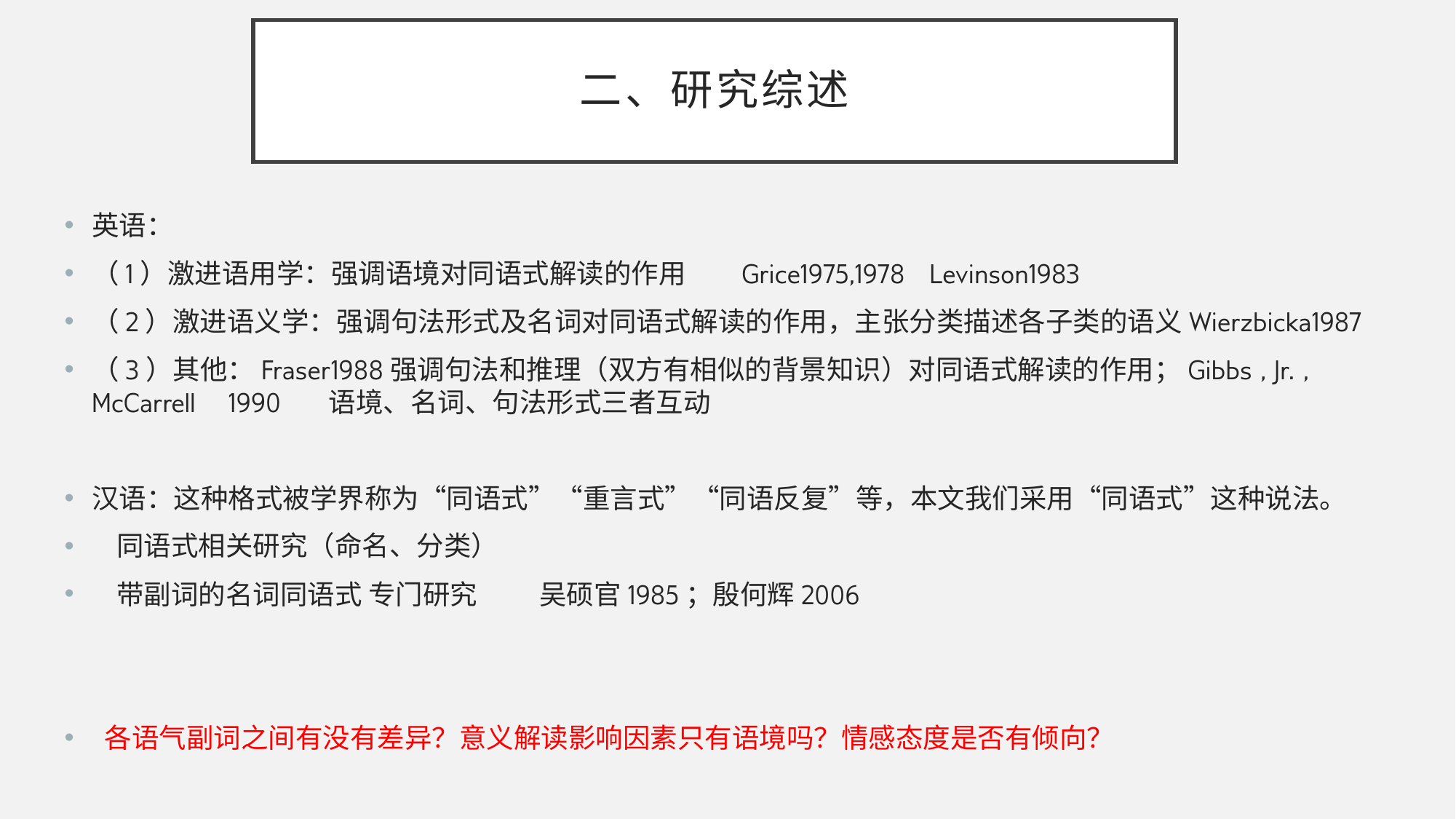

# 二、研究综述
英语：
（1）激进语用学：强调语境对同语式解读的作用        Grice1975,1978   Levinson1983
（2）激进语义学：强调句法形式及名词对同语式解读的作用，主张分类描述各子类的语义Wierzbicka1987
（3）其他：Fraser1988强调句法和推理（双方有相似的背景知识）对同语式解读的作用；Gibbs , Jr. , McCarrell    1990     语境、名词、句法形式三者互动

汉语：这种格式被学界称为“同语式”“重言式”“同语反复”等，本文我们采用“同语式”这种说法。
   同语式相关研究（命名、分类）
   带副词的名词同语式 专门研究          吴硕官1985；殷何辉2006

 各语气副词之间有没有差异？意义解读影响因素只有语境吗？情感态度是否有倾向？